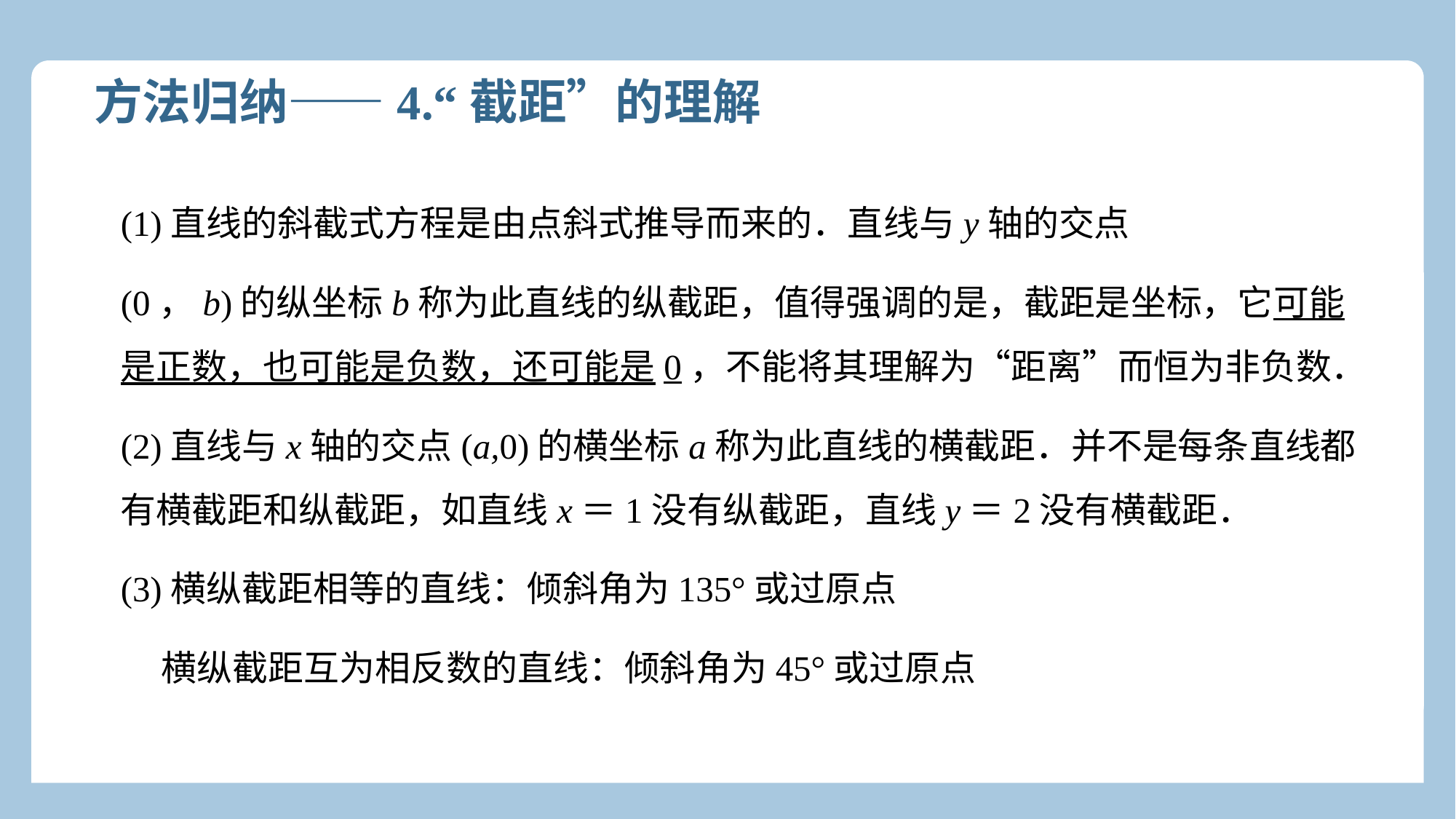

# 方法归纳——4.“截距”的理解
(1)直线的斜截式方程是由点斜式推导而来的．直线与y轴的交点
(0，b)的纵坐标b称为此直线的纵截距，值得强调的是，截距是坐标，它可能是正数，也可能是负数，还可能是0，不能将其理解为“距离”而恒为非负数．
(2)直线与x轴的交点(a,0)的横坐标a称为此直线的横截距．并不是每条直线都有横截距和纵截距，如直线x＝1没有纵截距，直线y＝2没有横截距．
(3)横纵截距相等的直线：倾斜角为135°或过原点
    横纵截距互为相反数的直线：倾斜角为45°或过原点